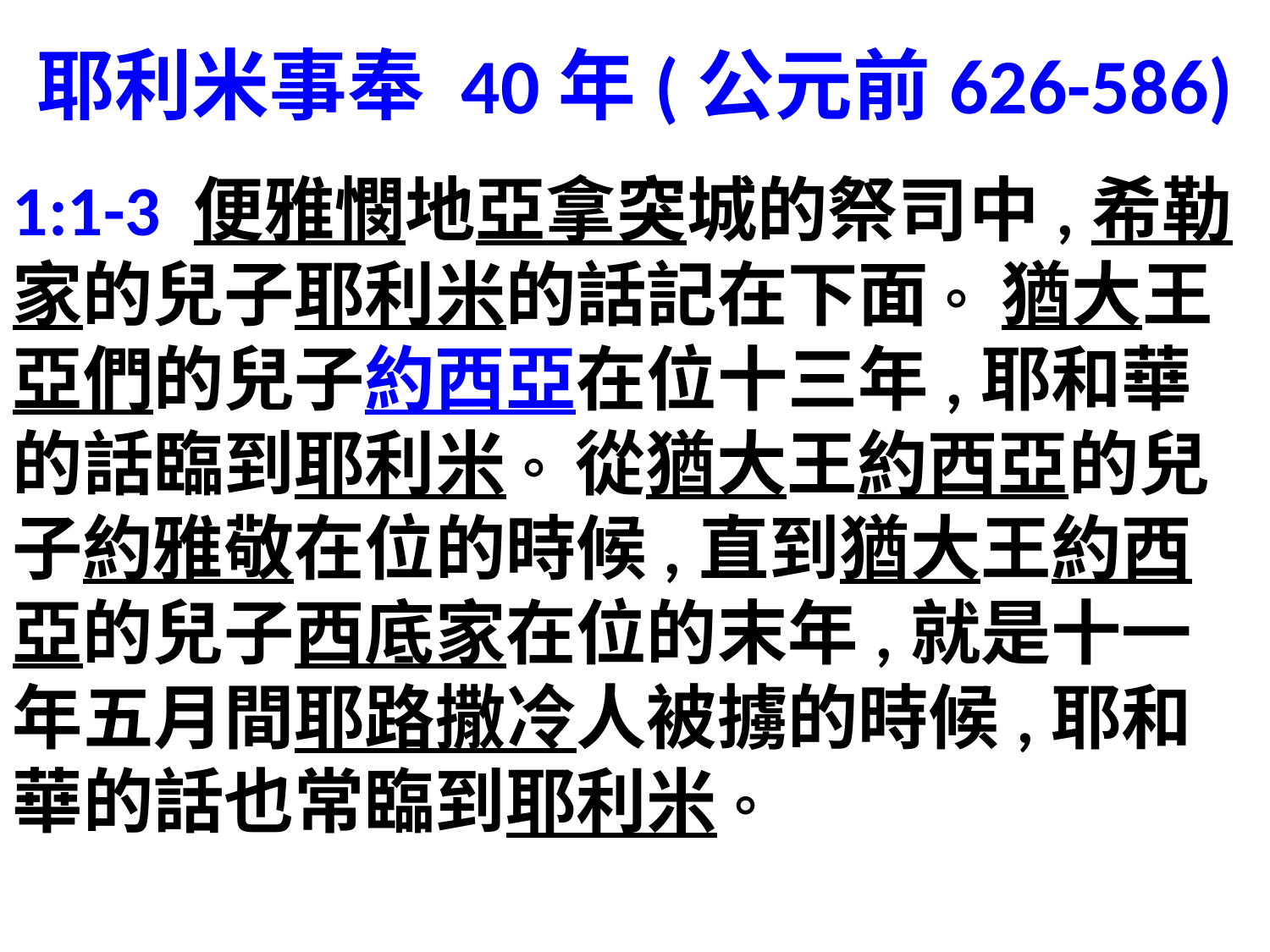

耶利米事奉 40年(公元前626-586)
1:1-3 便雅憫地亞拿突城的祭司中,希勒家的兒子耶利米的話記在下面。 猶大王亞們的兒子約西亞在位十三年,耶和華的話臨到耶利米。 從猶大王約西亞的兒子約雅敬在位的時候,直到猶大王約西亞的兒子西底家在位的末年,就是十一年五月間耶路撒冷人被擄的時候,耶和華的話也常臨到耶利米。